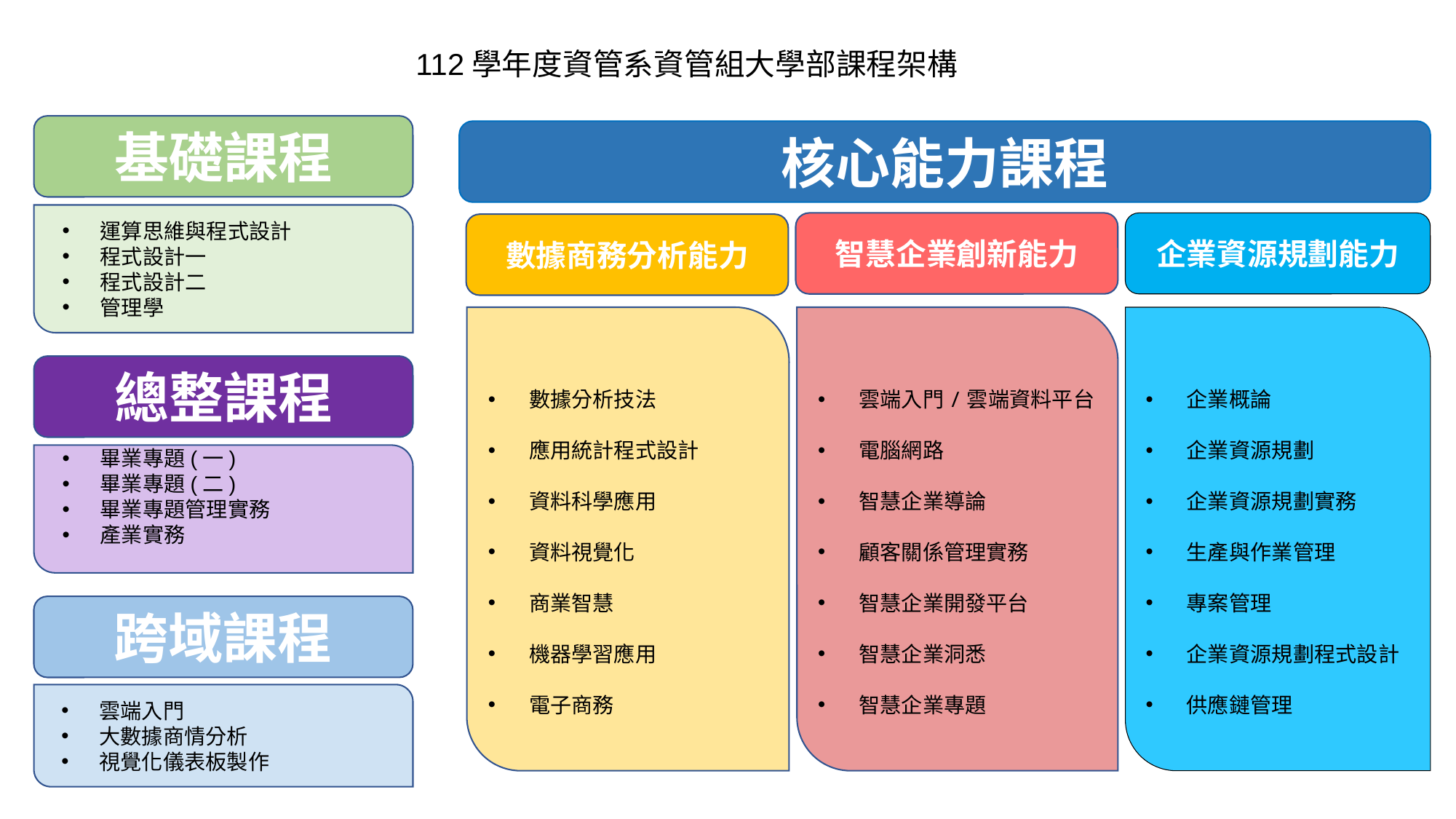

112學年度資管系資管組大學部課程架構
運算思維與程式設計
程式設計一
程式設計二
管理學
基礎課程
核心能力課程
智慧企業創新能力
企業資源規劃能力
數據商務分析能力

畢業專題(一)
畢業專題(二)
畢業專題管理實務
產業實務

總整課程
數據分析技法
應用統計程式設計
資料科學應用
資料視覺化
商業智慧
機器學習應用
電子商務
雲端入門/雲端資料平台
電腦網路
智慧企業導論
顧客關係管理實務
智慧企業開發平台
智慧企業洞悉
智慧企業專題
企業概論
企業資源規劃
企業資源規劃實務
生產與作業管理
專案管理
企業資源規劃程式設計
供應鏈管理

跨域課程
雲端入門
大數據商情分析
視覺化儀表板製作